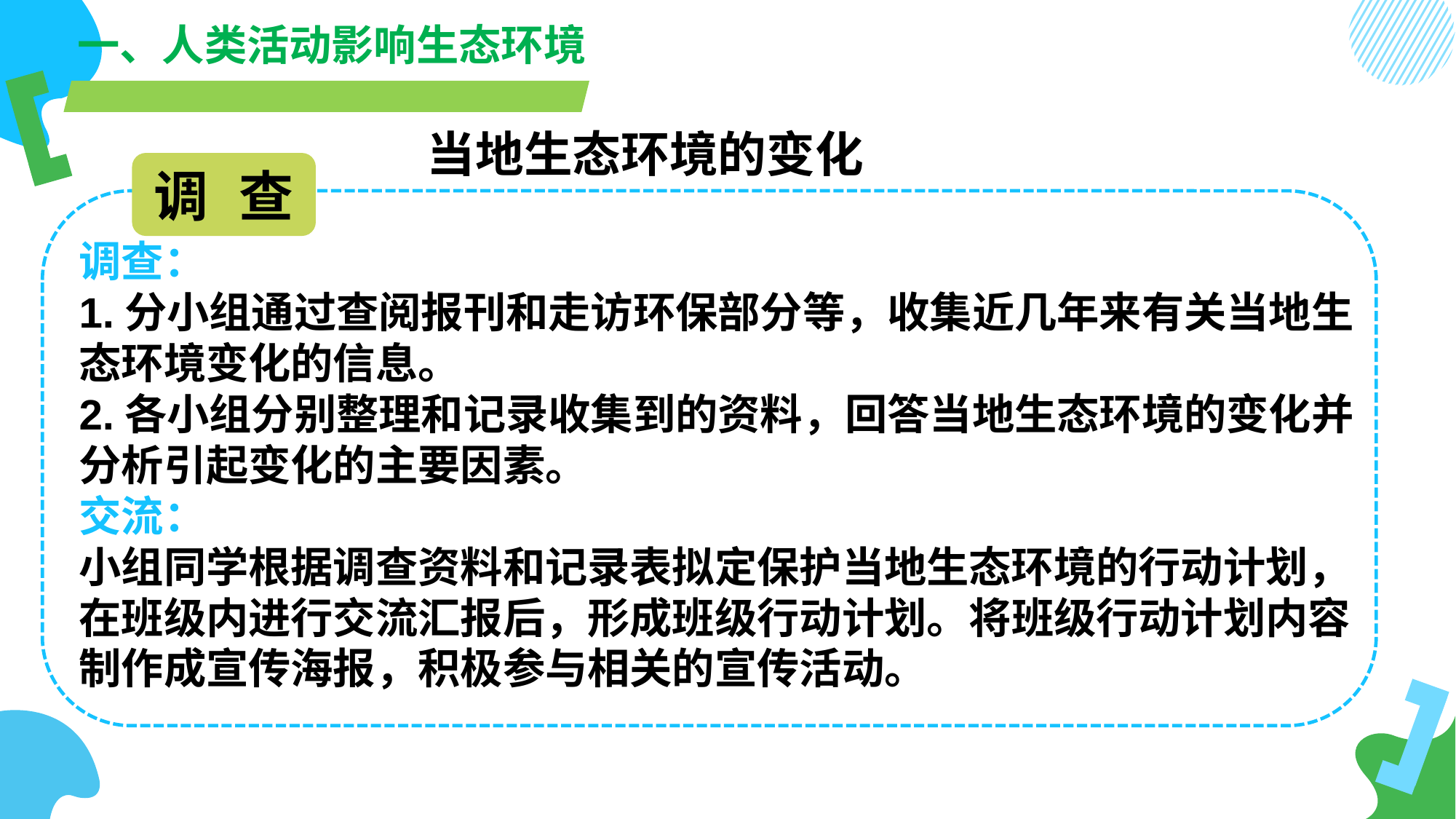

一、人类活动影响生态环境

     当地生态环境的变化
调  查

调查：
1.分小组通过查阅报刊和走访环保部分等，收集近几年来有关当地生态环境变化的信息。
2.各小组分别整理和记录收集到的资料，回答当地生态环境的变化并分析引起变化的主要因素。
交流：
小组同学根据调查资料和记录表拟定保护当地生态环境的行动计划，在班级内进行交流汇报后，形成班级行动计划。将班级行动计划内容制作成宣传海报，积极参与相关的宣传活动。